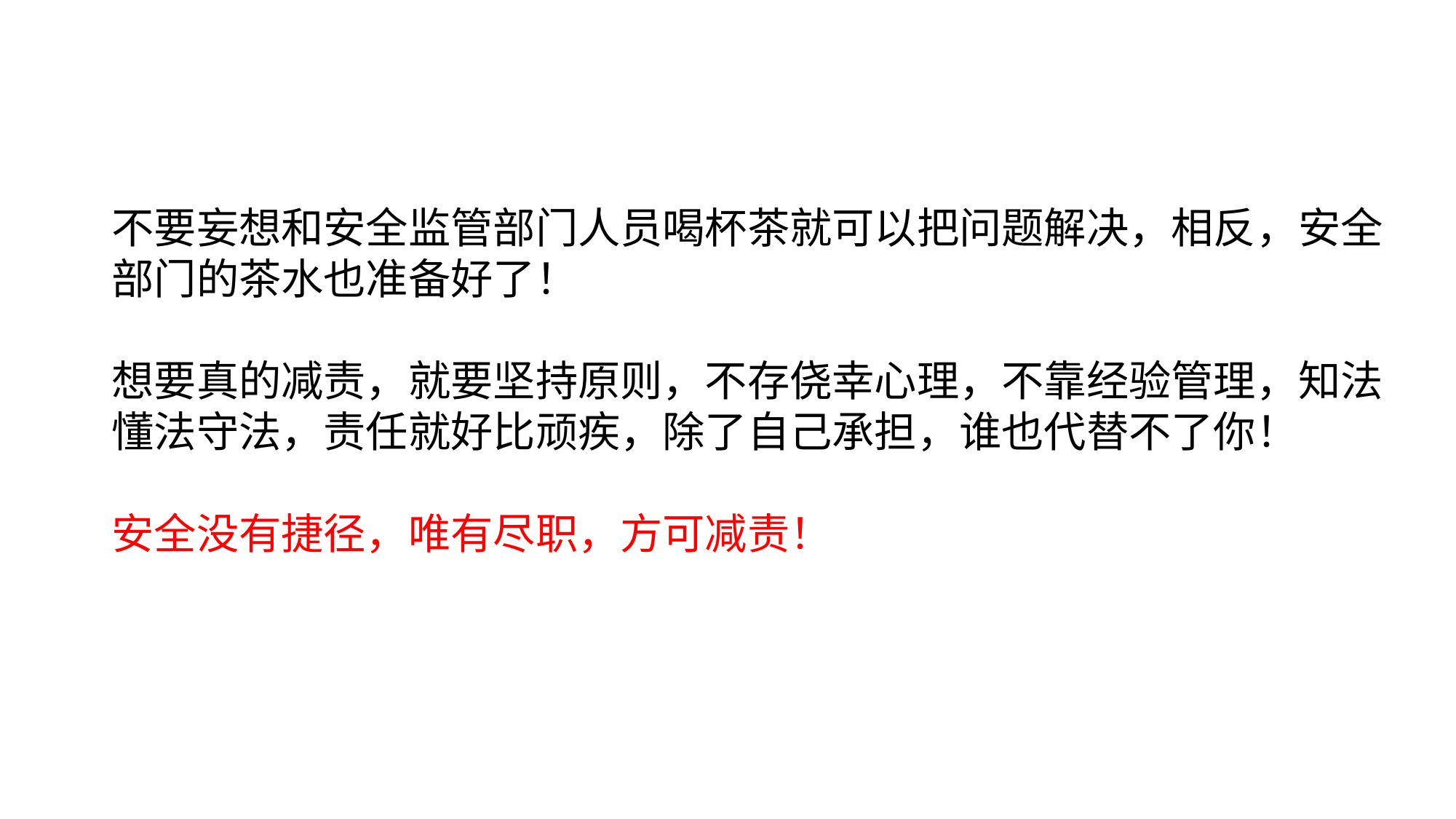

不要妄想和安全监管部门人员喝杯茶就可以把问题解决，相反，安全部门的茶水也准备好了！

想要真的减责，就要坚持原则，不存侥幸心理，不靠经验管理，知法懂法守法，责任就好比顽疾，除了自己承担，谁也代替不了你！

安全没有捷径，唯有尽职，方可减责！